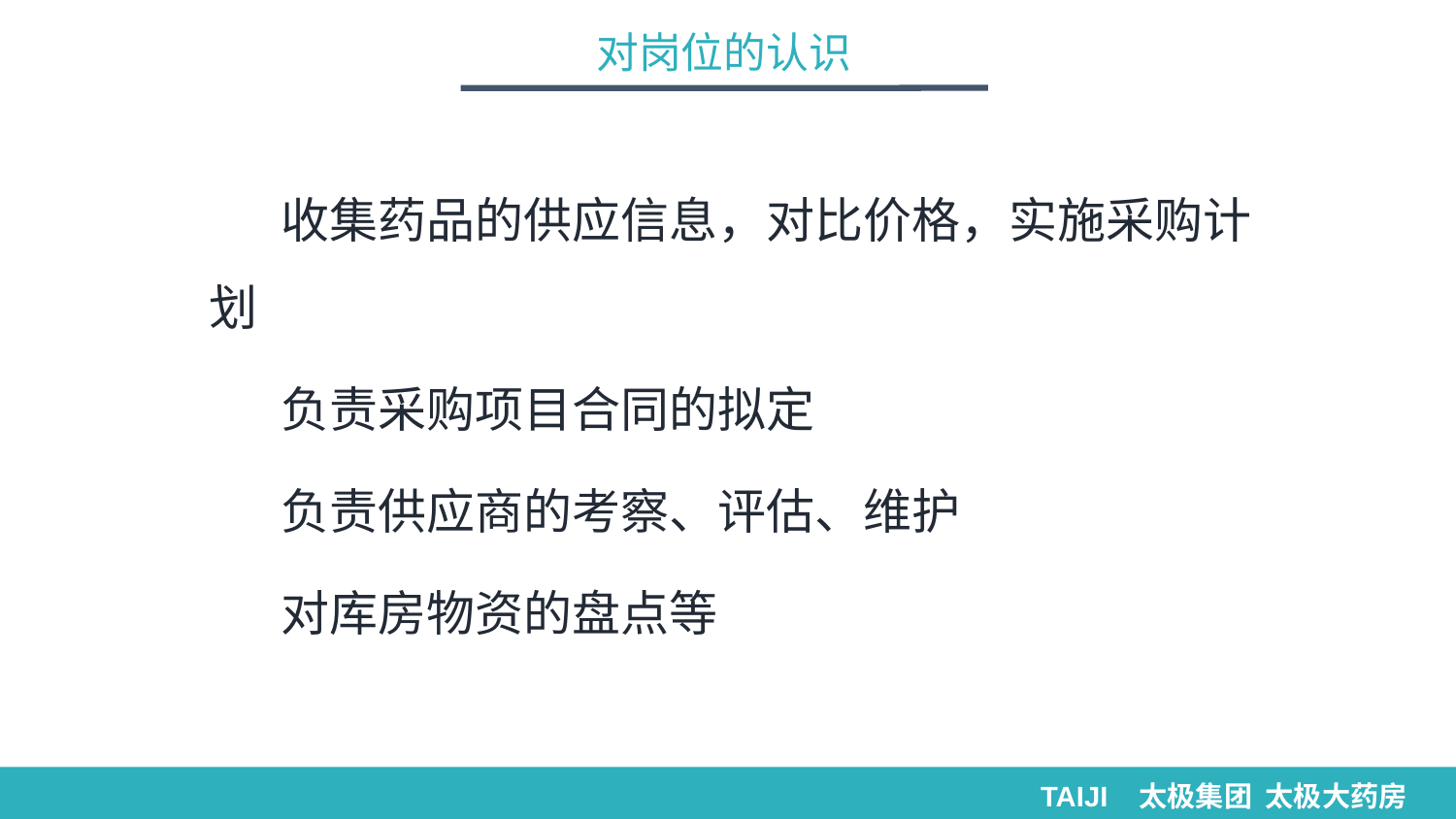

对岗位的认识
收集药品的供应信息，对比价格，实施采购计划
负责采购项目合同的拟定
负责供应商的考察、评估、维护
对库房物资的盘点等

TAIJI   太极集团  太极大药房